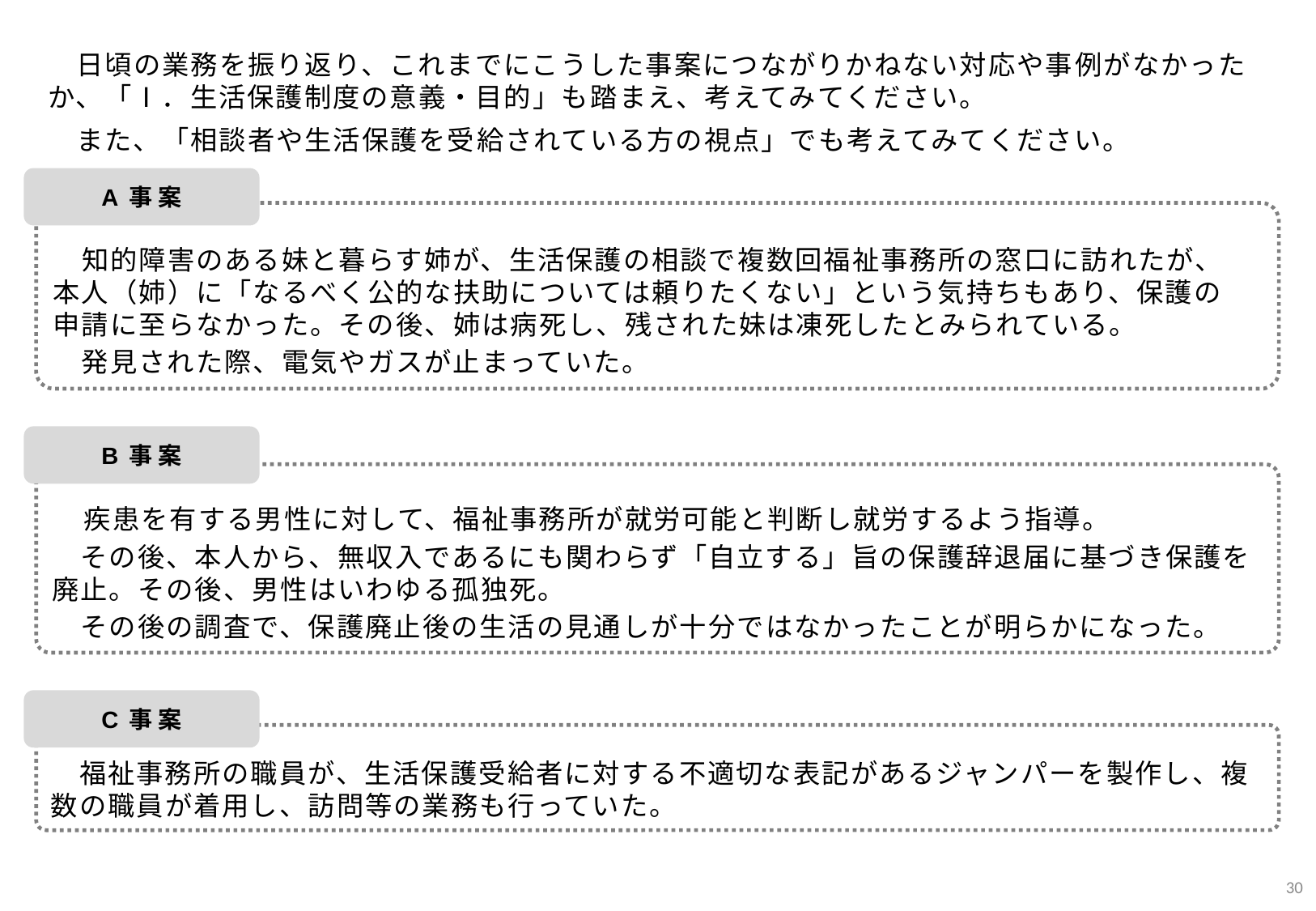

日頃の業務を振り返り、これまでにこうした事案につながりかねない対応や事例がなかったか、「Ⅰ．生活保護制度の意義・目的」も踏まえ、考えてみてください。
　また、「相談者や生活保護を受給されている方の視点」でも考えてみてください。
A事案
　知的障害のある妹と暮らす姉が、生活保護の相談で複数回福祉事務所の窓口に訪れたが、
本人（姉）に「なるべく公的な扶助については頼りたくない」という気持ちもあり、保護の
申請に至らなかった。その後、姉は病死し、残された妹は凍死したとみられている。
　発見された際、電気やガスが止まっていた。
B事案
　疾患を有する男性に対して、福祉事務所が就労可能と判断し就労するよう指導。
　その後、本人から、無収入であるにも関わらず「自立する」旨の保護辞退届に基づき保護を廃止。その後、男性はいわゆる孤独死。
　その後の調査で、保護廃止後の生活の見通しが十分ではなかったことが明らかになった。
C事案
　福祉事務所の職員が、生活保護受給者に対する不適切な表記があるジャンパーを製作し、複数の職員が着用し、訪問等の業務も行っていた。
30